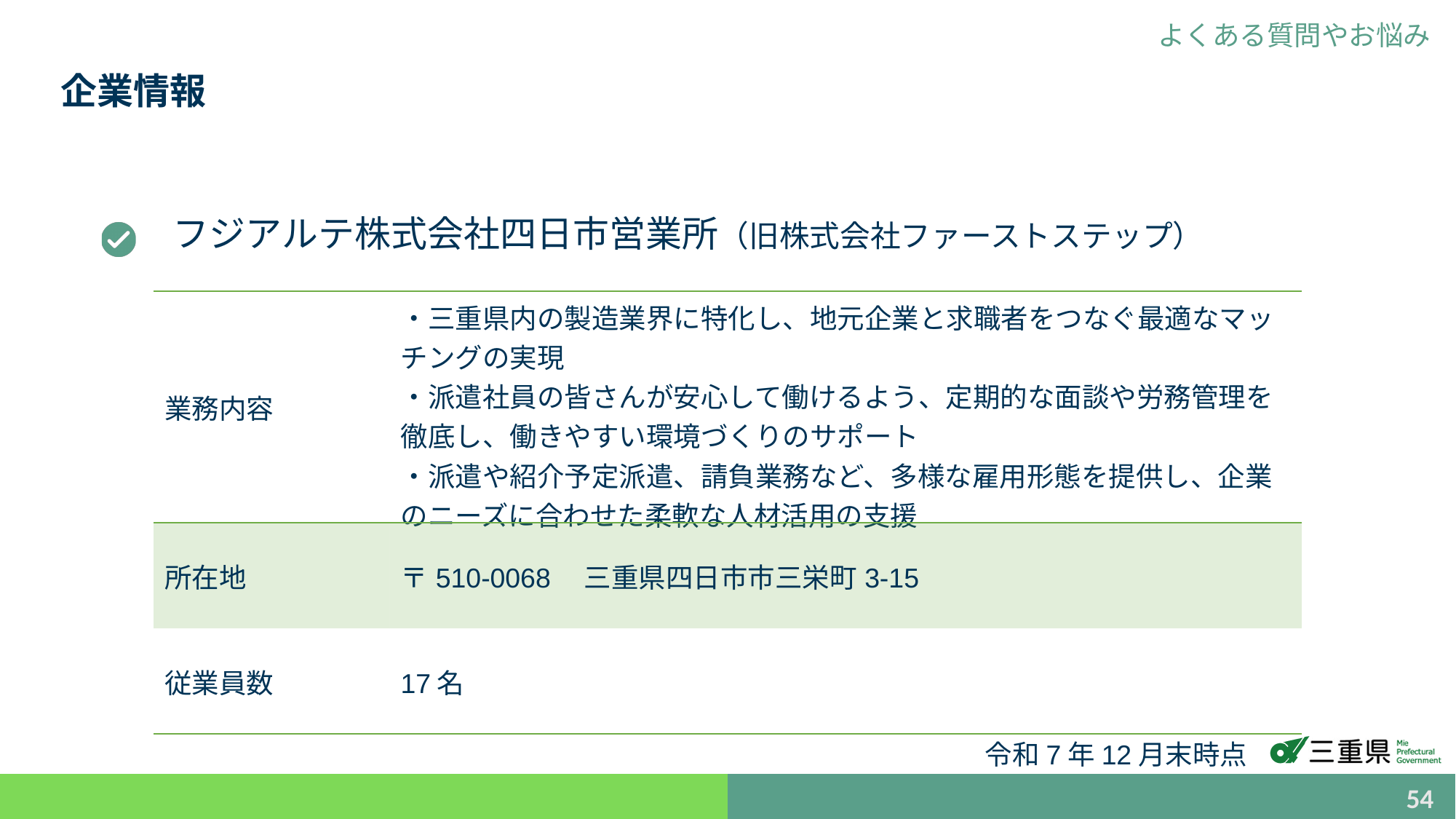

よくある質問やお悩み
企業情報
フジアルテ株式会社四日市営業所（旧株式会社ファーストステップ）

| 業務内容 | ・三重県内の製造業界に特化し、地元企業と求職者をつなぐ最適なマッチングの実現 ・派遣社員の皆さんが安心して働けるよう、定期的な面談や労務管理を徹底し、働きやすい環境づくりのサポート ・派遣や紹介予定派遣、請負業務など、多様な雇用形態を提供し、企業のニーズに合わせた柔軟な人材活用の支援 |
| --- | --- |
| 所在地 | 〒510-0068　三重県四日市市三栄町3-15 |
| 従業員数 | 17名 |
令和7年12月末時点